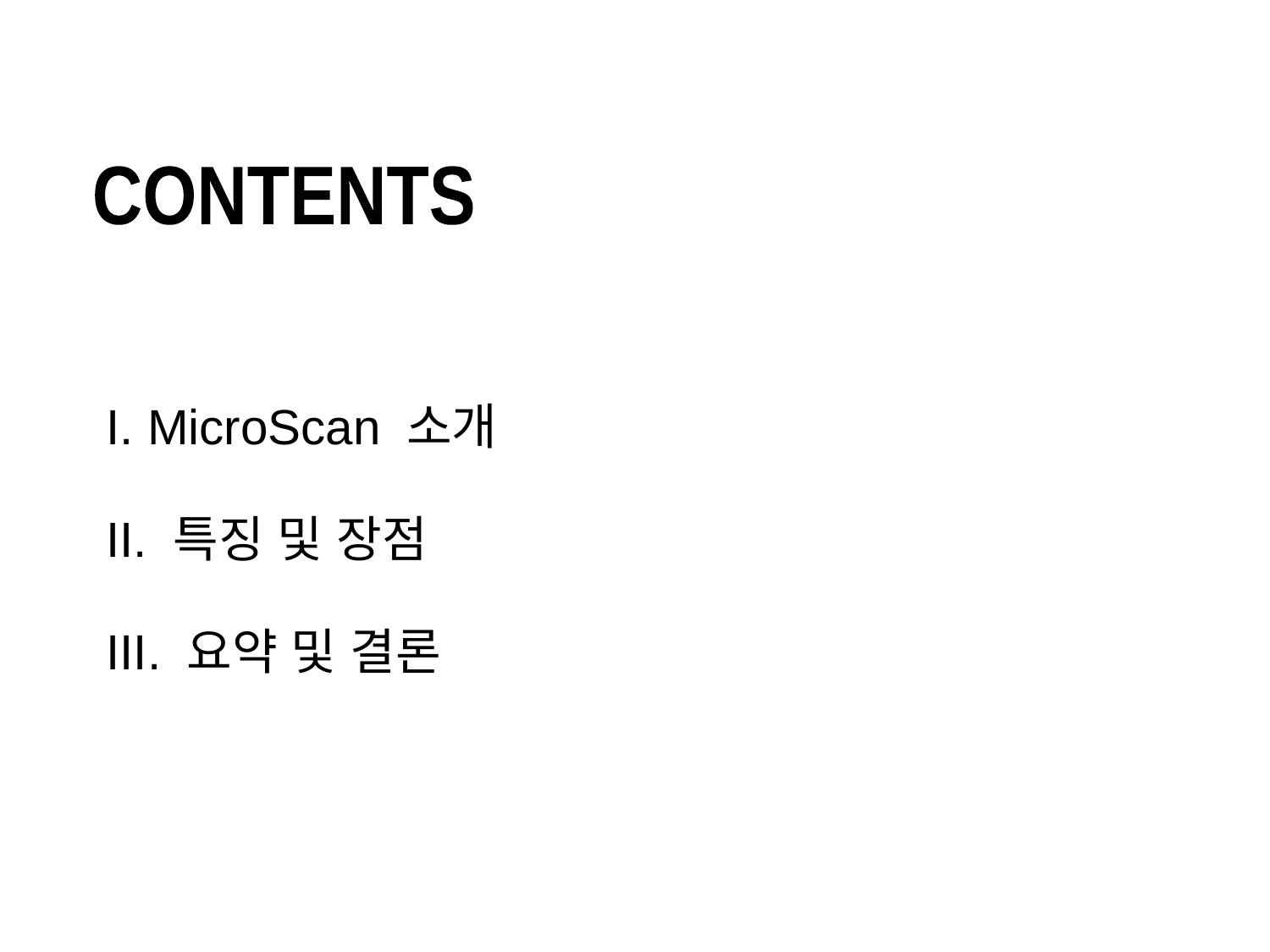

CONTENTS
I. MicroScan 소개
II. 특징 및 장점
III. 요약 및 결론